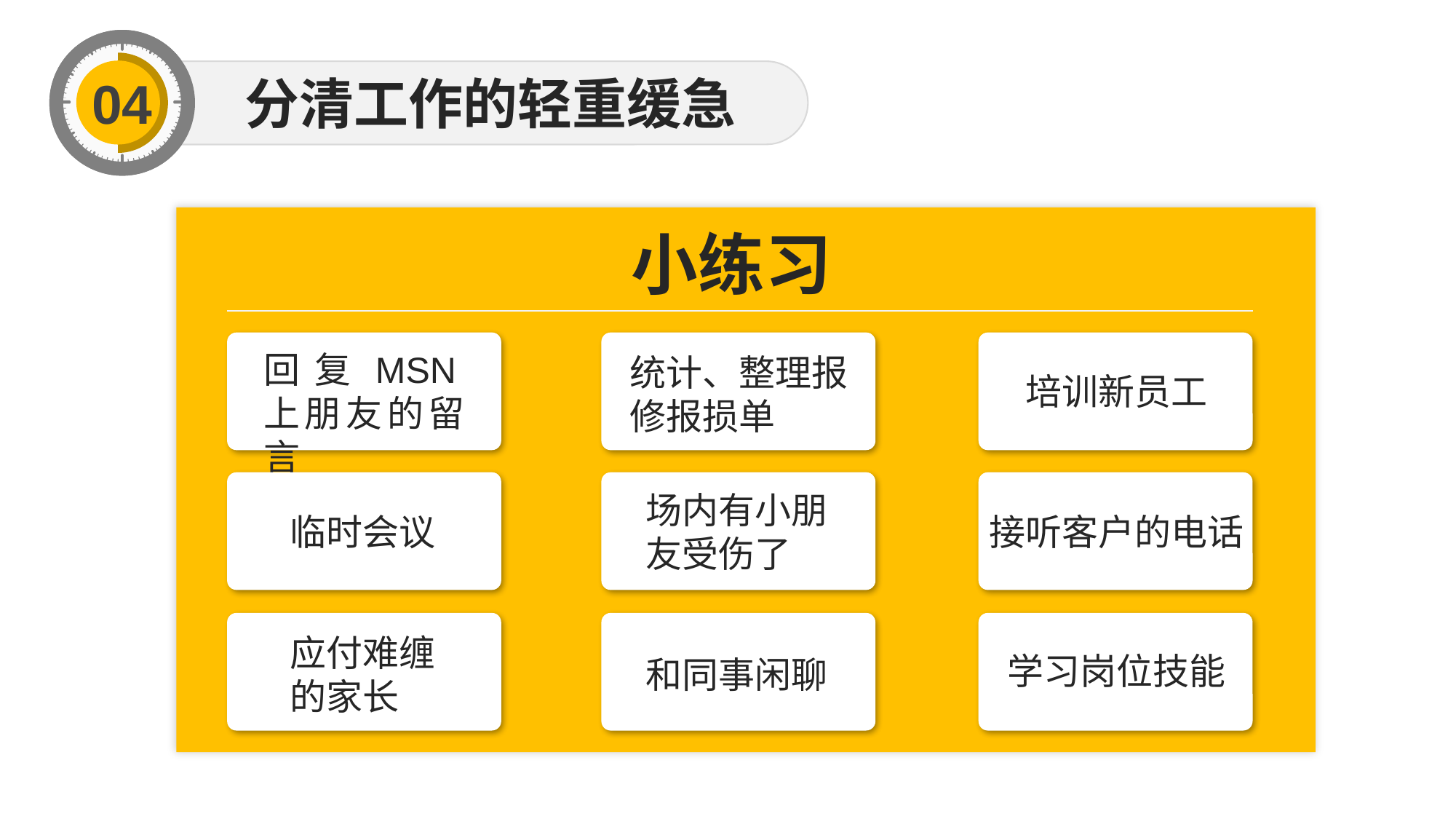

04

分清工作的轻重缓急

小练习

回复MSN上朋友的留言

统计、整理报修报损单

培训新员工

临时会议

场内有小朋友受伤了

接听客户的电话

应付难缠的家长

和同事闲聊

学习岗位技能